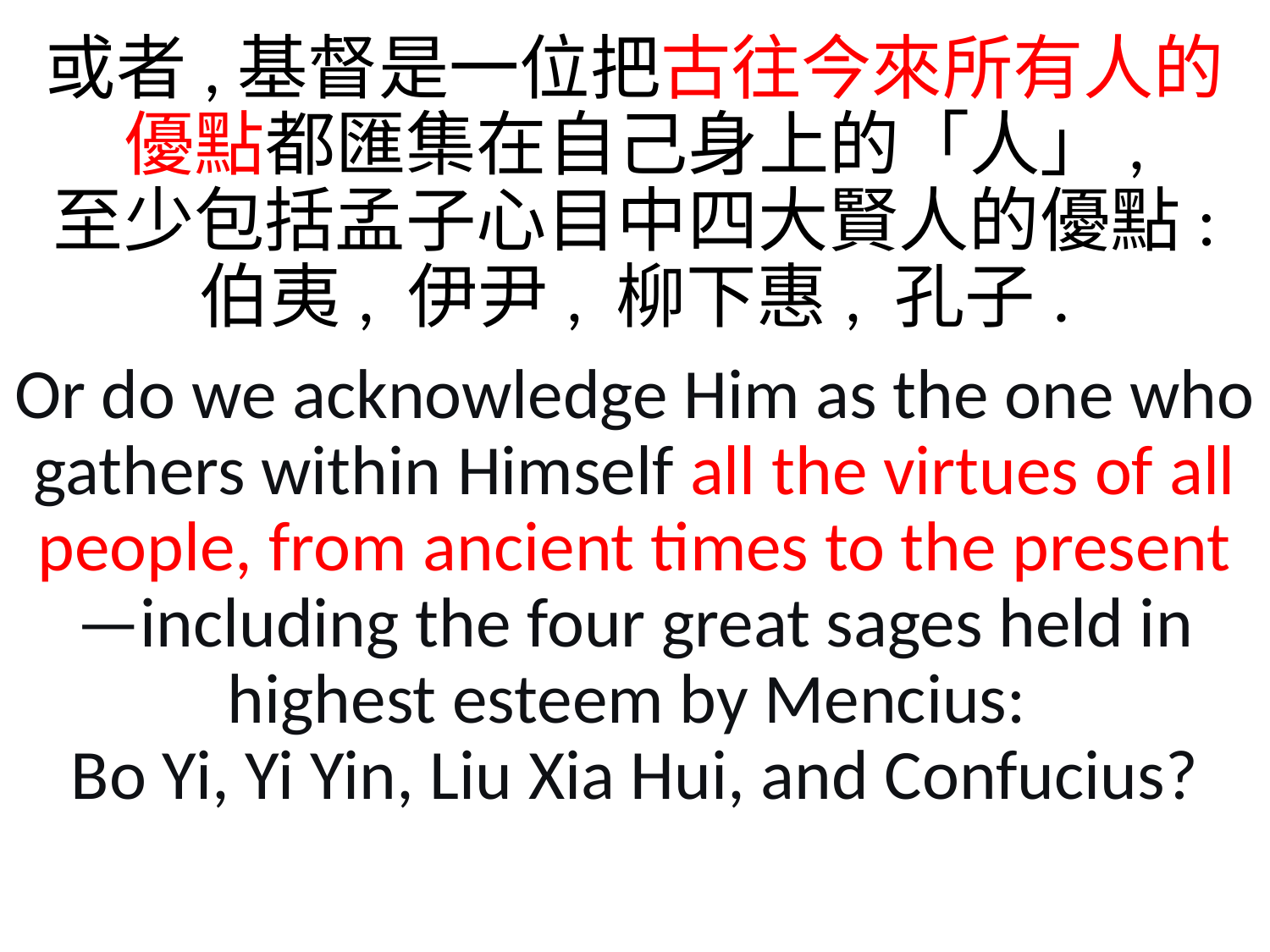

或者,基督是一位把古往今來所有人的
優點都匯集在自己身上的「人」,
至少包括孟子心目中四大賢人的優點:
伯夷, 伊尹, 柳下惠, 孔子.
Or do we acknowledge Him as the one who gathers within Himself all the virtues of all people, from ancient times to the present—including the four great sages held in highest esteem by Mencius:
Bo Yi, Yi Yin, Liu Xia Hui, and Confucius?